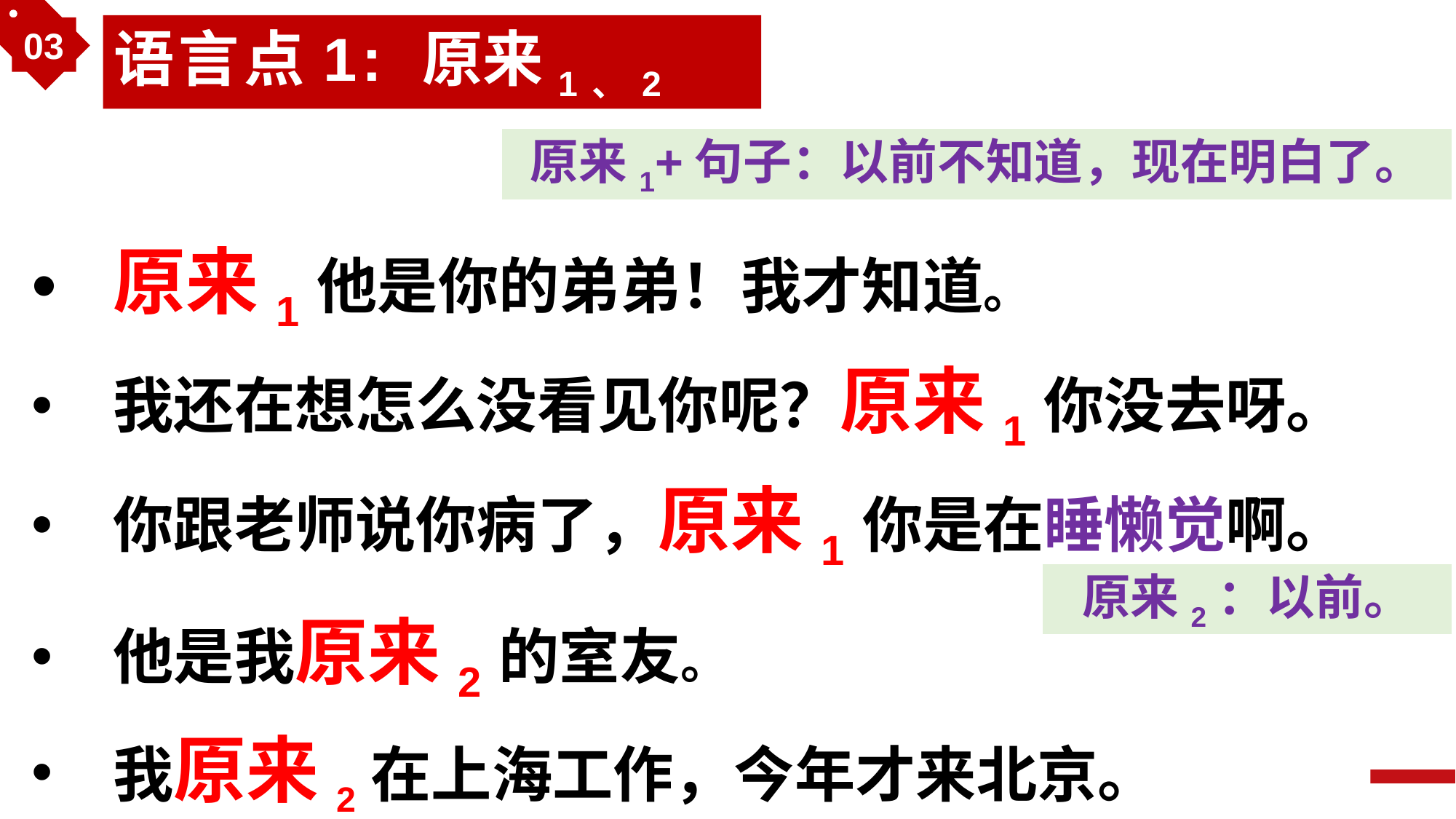

03
语言点1: 原来1、2
原来1+句子：以前不知道，现在明白了。
原来1他是你的弟弟！我才知道。
我还在想怎么没看见你呢？原来1你没去呀。
你跟老师说你病了，原来1你是在睡懒觉啊。
原来2：以前。
他是我原来2的室友。
我原来2在上海工作，今年才来北京。